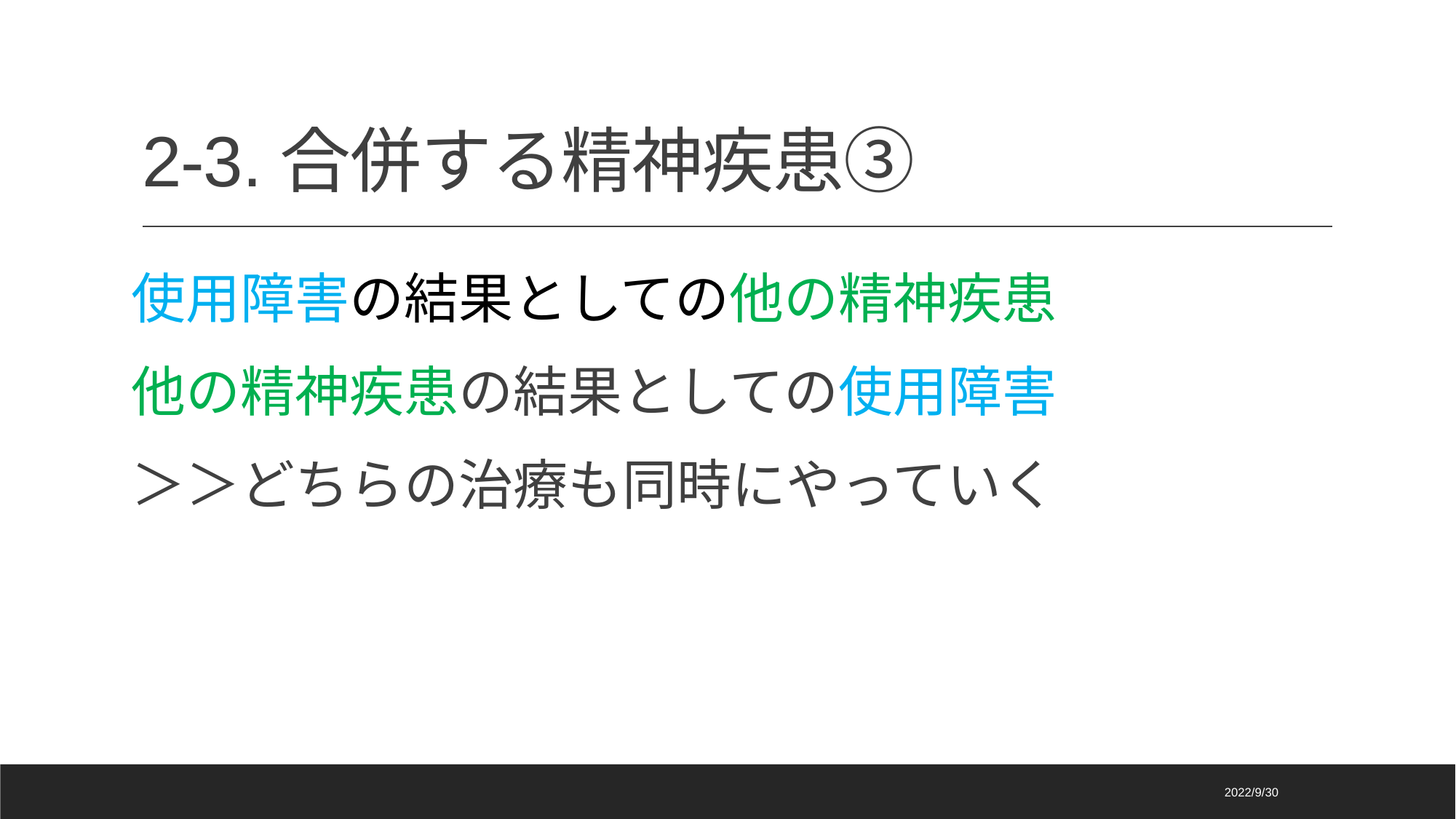

# 2-3.合併する精神疾患③
使用障害の結果としての他の精神疾患
他の精神疾患の結果としての使用障害
＞＞どちらの治療も同時にやっていく
2022/9/30